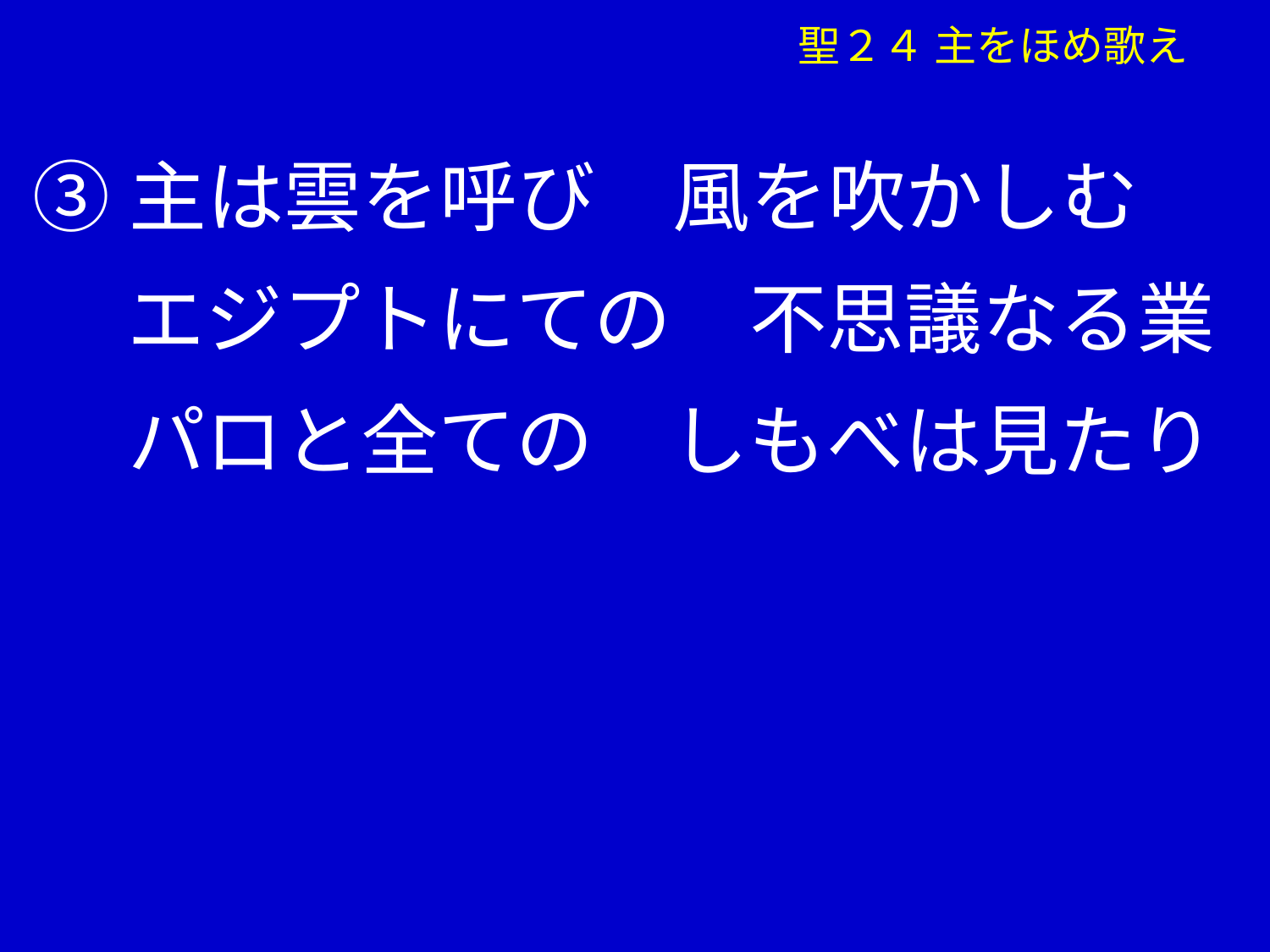

聖２４ 主をほめ歌え
③主は雲を呼び　風を吹かしむ
　 エジプトにての　不思議なる業
　 パロと全ての　しもべは見たり